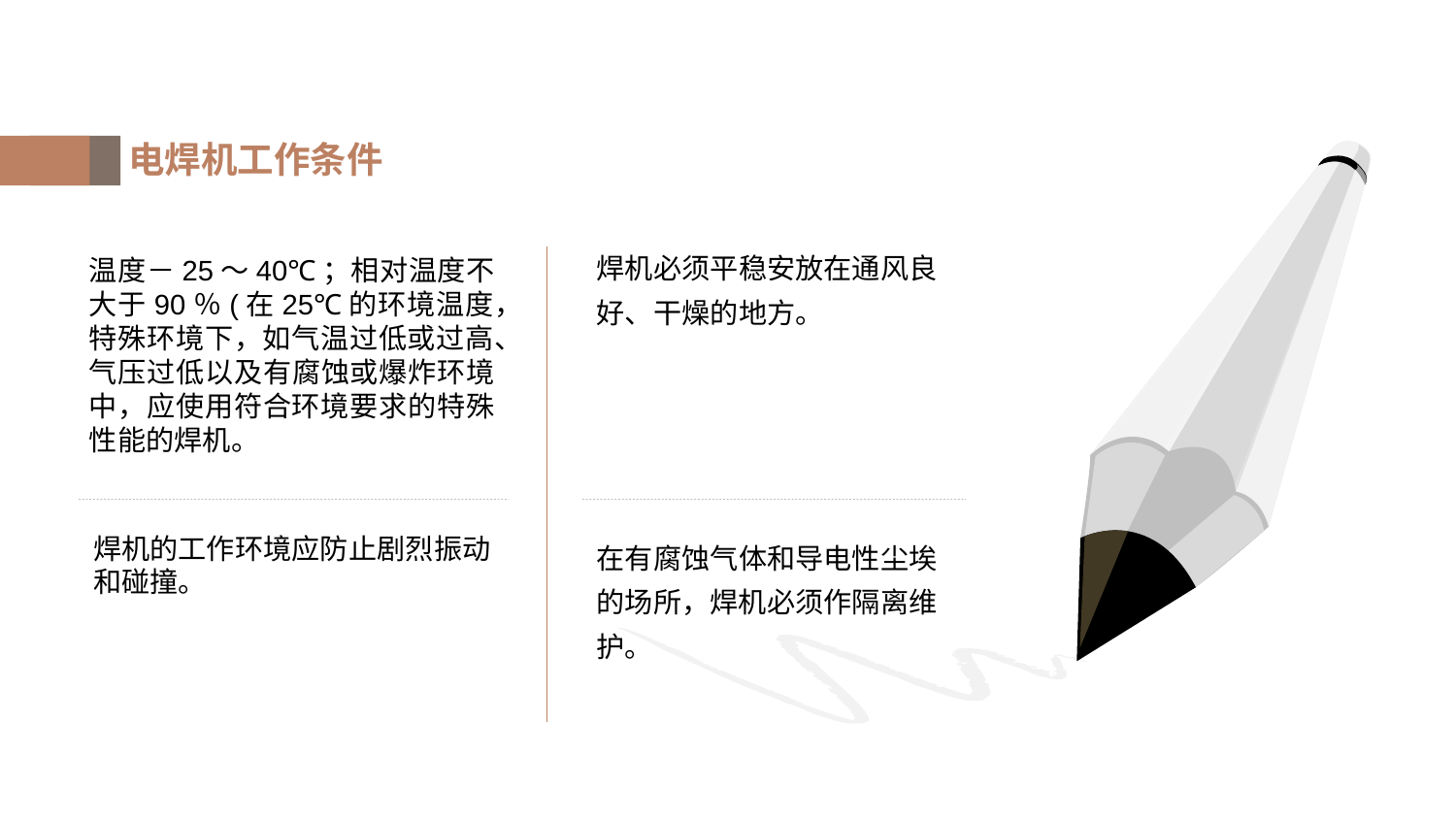

三、电焊安全操作规范
电焊机工作条件

焊机必须平稳安放在通风良好、干燥的地方。
温度－25～40℃；相对温度不大于90％(在25℃的环境温度，特殊环境下，如气温过低或过高、气压过低以及有腐蚀或爆炸环境中，应使用符合环境要求的特殊性能的焊机。
焊机的工作环境应防止剧烈振动和碰撞。
在有腐蚀气体和导电性尘埃的场所，焊机必须作隔离维护。